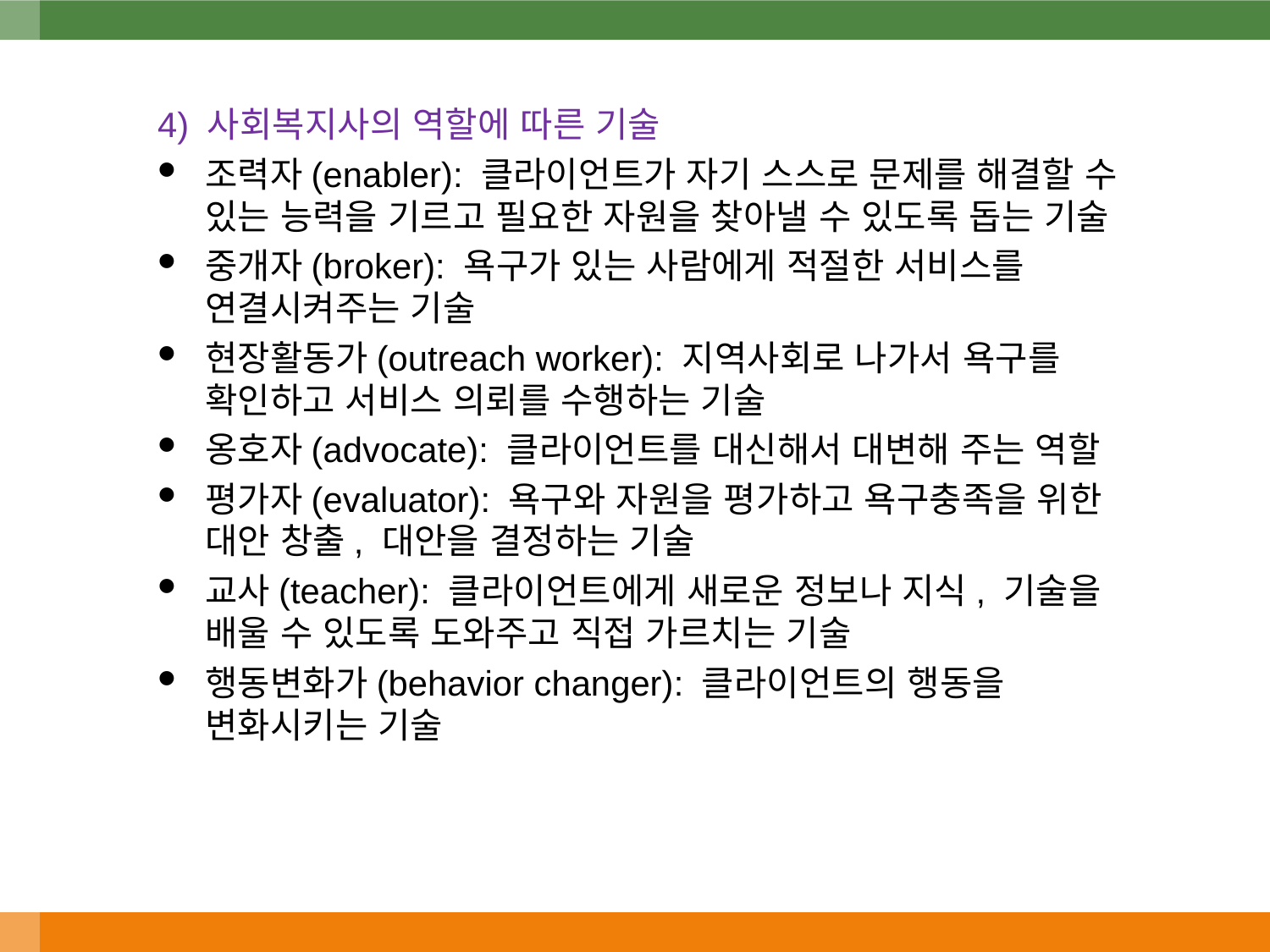

4) 사회복지사의 역할에 따른 기술
조력자(enabler): 클라이언트가 자기 스스로 문제를 해결할 수 있는 능력을 기르고 필요한 자원을 찾아낼 수 있도록 돕는 기술
중개자(broker): 욕구가 있는 사람에게 적절한 서비스를 연결시켜주는 기술
현장활동가(outreach worker): 지역사회로 나가서 욕구를 확인하고 서비스 의뢰를 수행하는 기술
옹호자(advocate): 클라이언트를 대신해서 대변해 주는 역할
평가자(evaluator): 욕구와 자원을 평가하고 욕구충족을 위한 대안 창출, 대안을 결정하는 기술
교사(teacher): 클라이언트에게 새로운 정보나 지식, 기술을 배울 수 있도록 도와주고 직접 가르치는 기술
행동변화가(behavior changer): 클라이언트의 행동을 변화시키는 기술